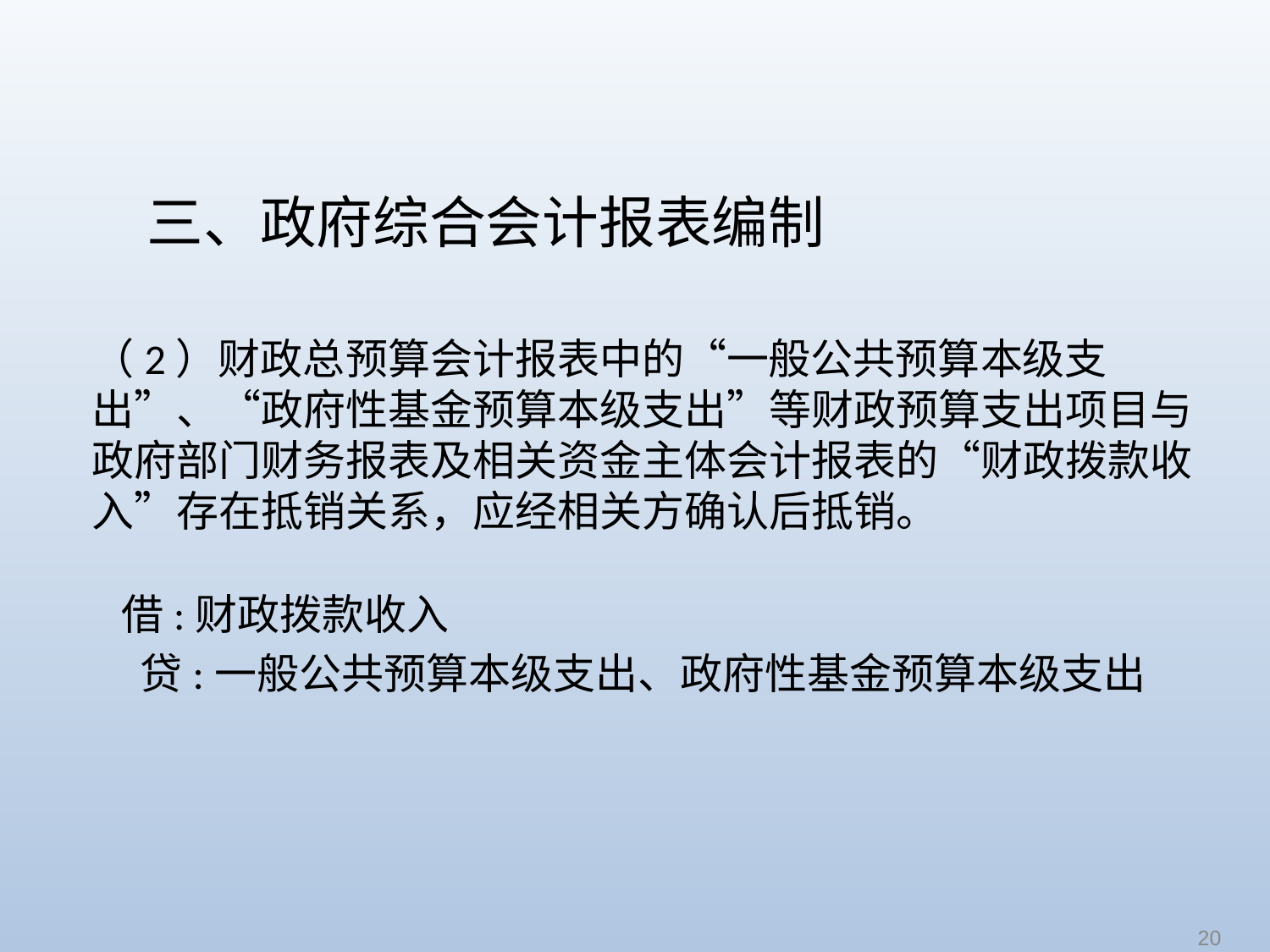

# 三、政府综合会计报表编制
（2）财政总预算会计报表中的“一般公共预算本级支出”、“政府性基金预算本级支出”等财政预算支出项目与政府部门财务报表及相关资金主体会计报表的“财政拨款收入”存在抵销关系，应经相关方确认后抵销。

  借:财政拨款收入
    贷:一般公共预算本级支出、政府性基金预算本级支出
20